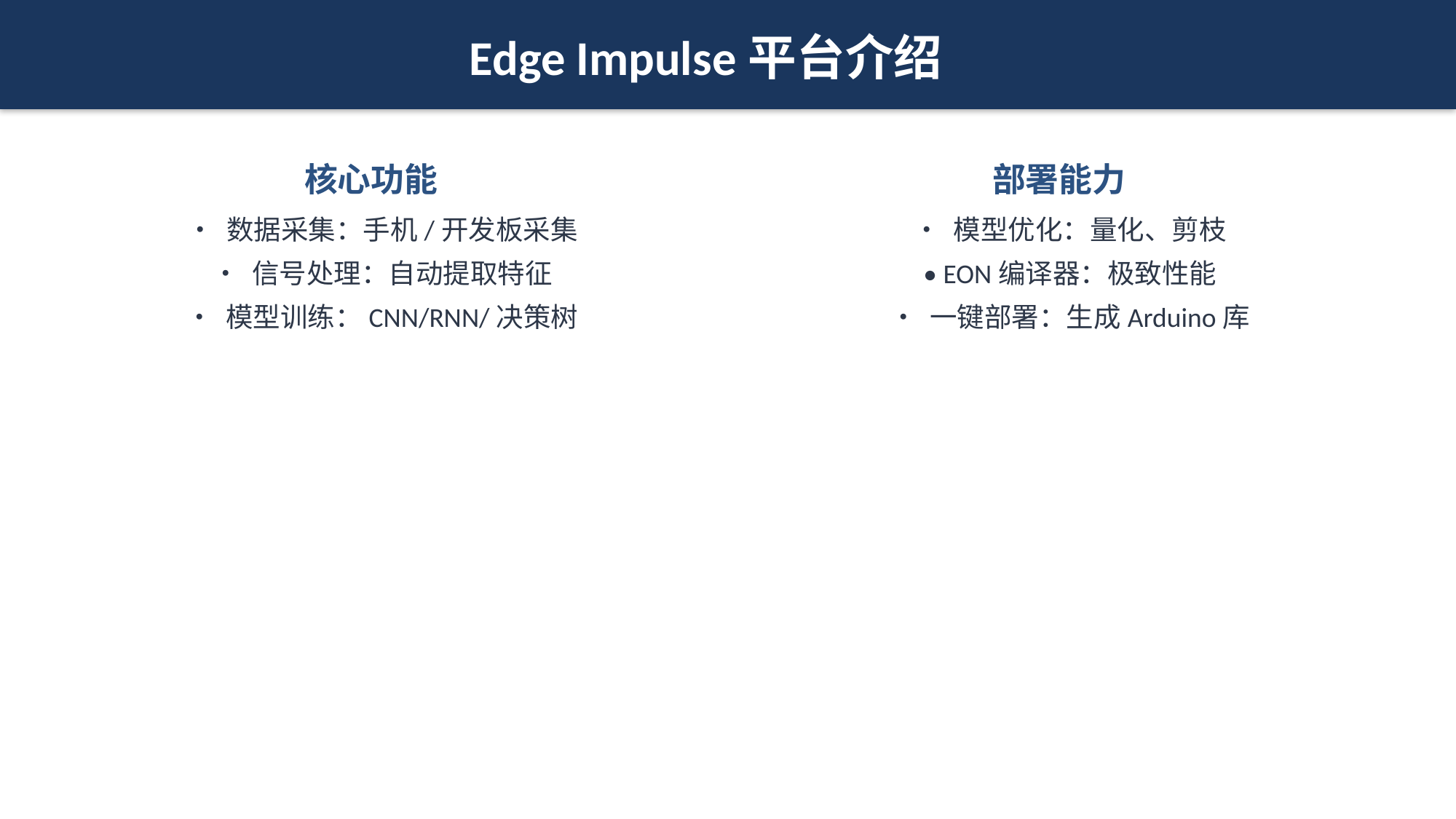

Edge Impulse平台介绍
核心功能
部署能力
• 数据采集：手机/开发板采集
• 模型优化：量化、剪枝
• 信号处理：自动提取特征
• EON编译器：极致性能
• 模型训练：CNN/RNN/决策树
• 一键部署：生成Arduino库